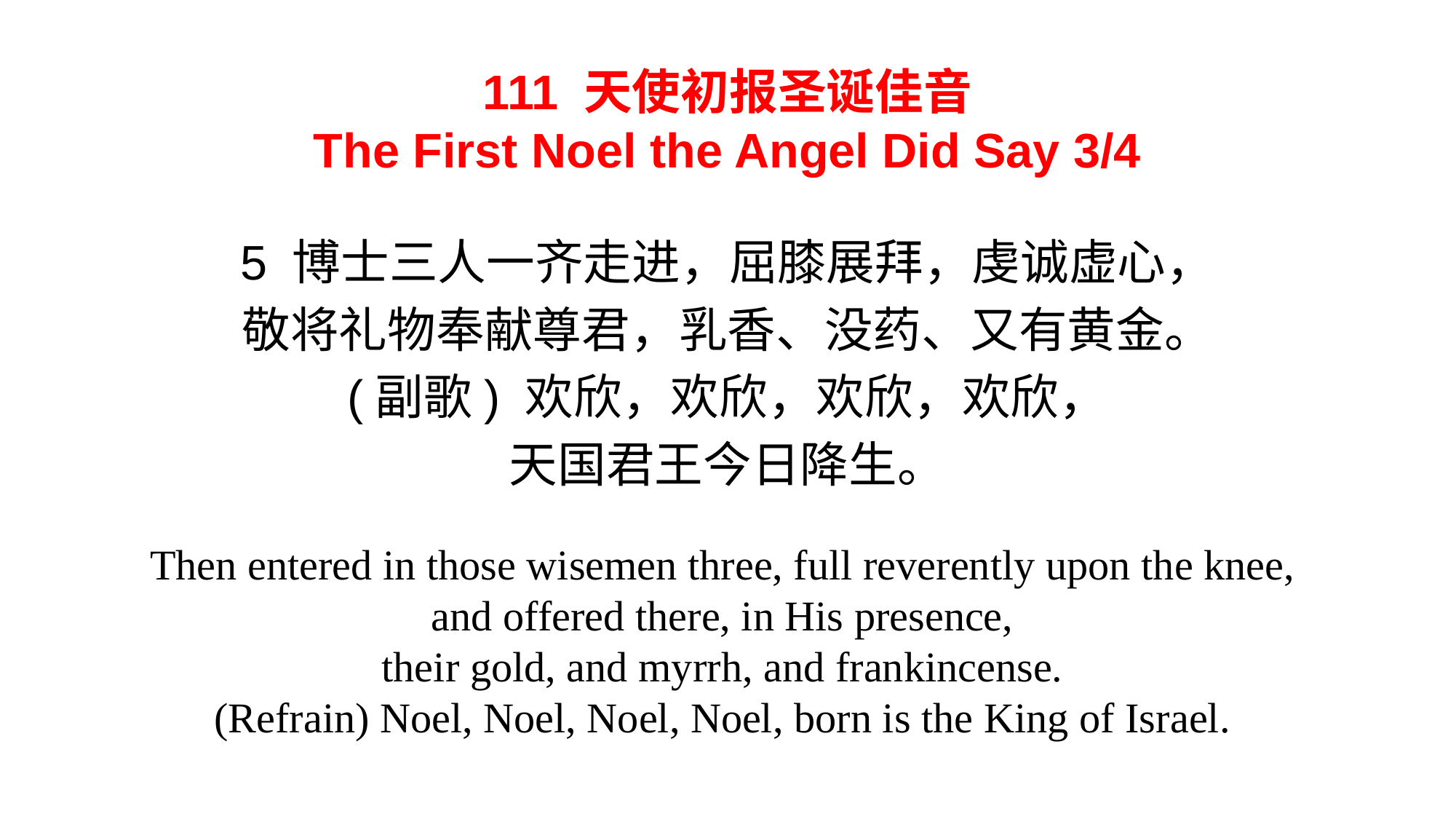

111 天使初报圣诞佳音
The First Noel the Angel Did Say 3/4
5 博士三人一齐走进，屈膝展拜，虔诚虚心，
敬将礼物奉献尊君，乳香、没药、又有黄金。
(副歌) 欢欣，欢欣，欢欣，欢欣，
天国君王今日降生。

Then entered in those wisemen three, full reverently upon the knee,
and offered there, in His presence,
their gold, and myrrh, and frankincense.
(Refrain) Noel, Noel, Noel, Noel, born is the King of Israel.